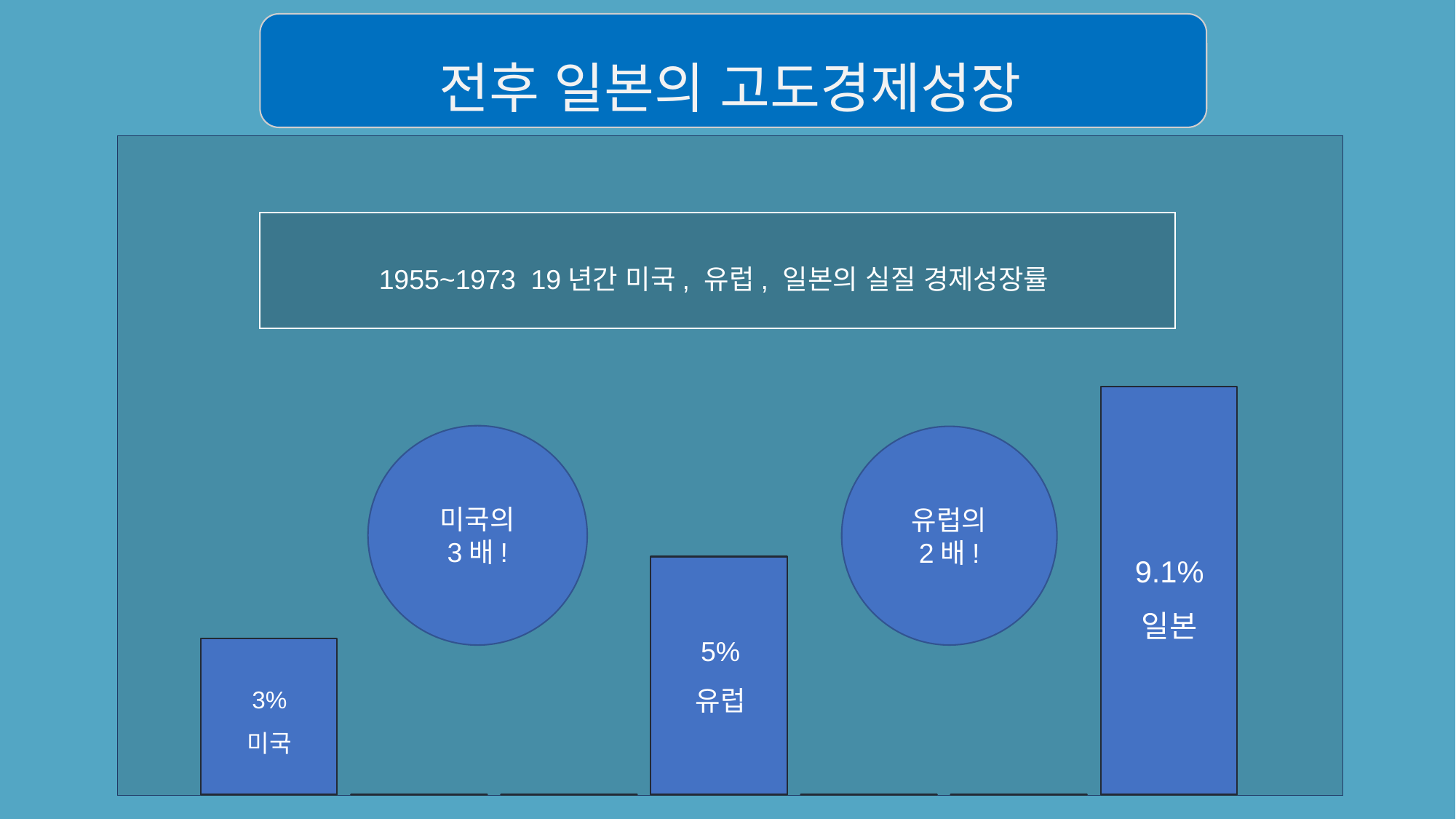

전후 일본의 고도경제성장

1955~1973  19년간 미국, 유럽, 일본의 실질 경제성장률

### Chart

| Category | 계열 1 | 계열 2 |
|---|---|---|
| 1 | 23.0 | None |
| 2 | 0.0 | None |
| 3 | 0.0 | None |
| 4 | 35.0 | None |
| 5 | 0.0 | None |
| 6 | 0.0 | None |
| 7 | 60.0 | 0.0 |
미국의
3배!
유럽의
2배!
9.1%
일본
5%
유럽
3%
미국